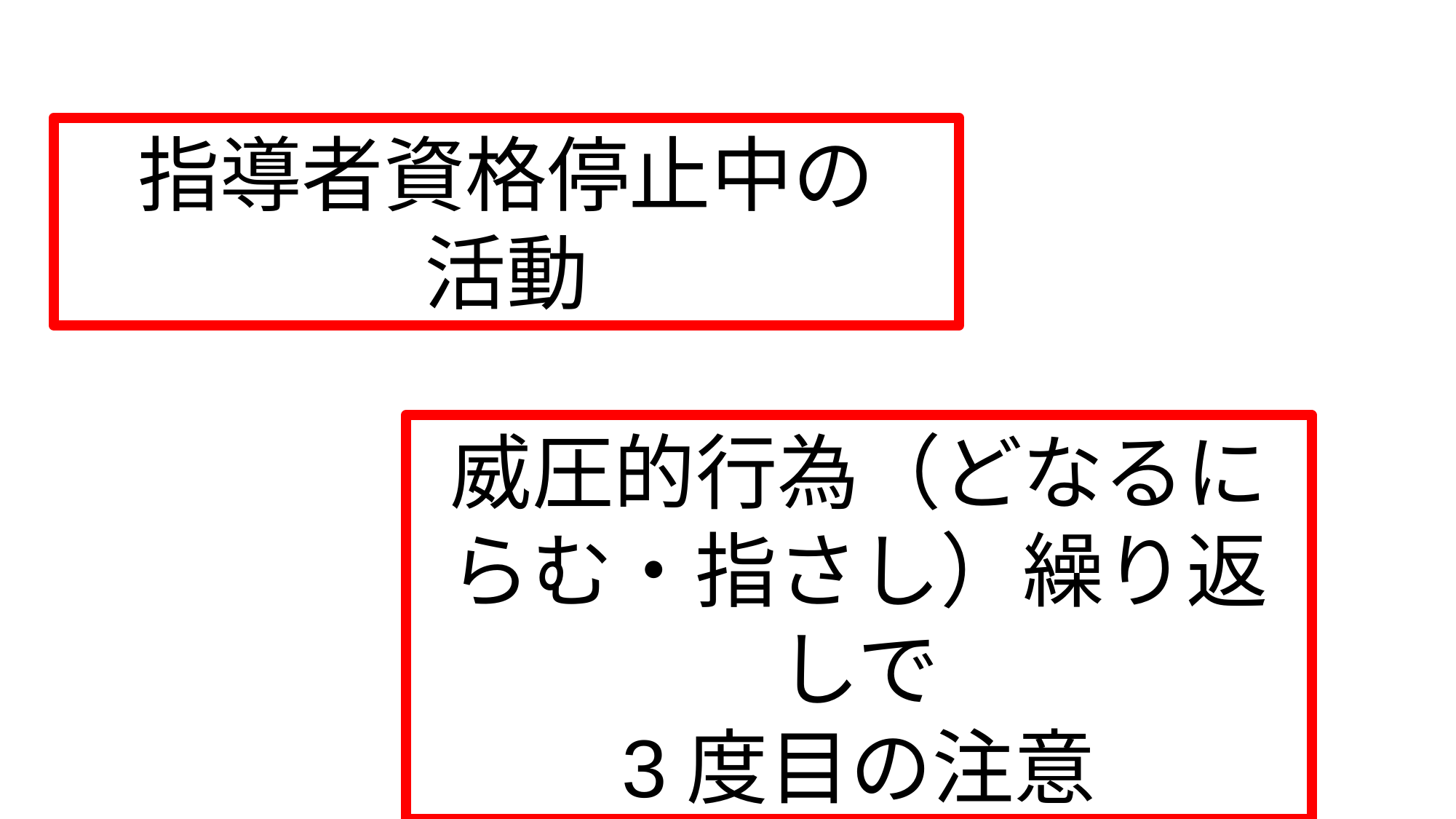

指導者資格停止中の
活動
威圧的行為（どなるにらむ・指さし）繰り返しで
3度目の注意